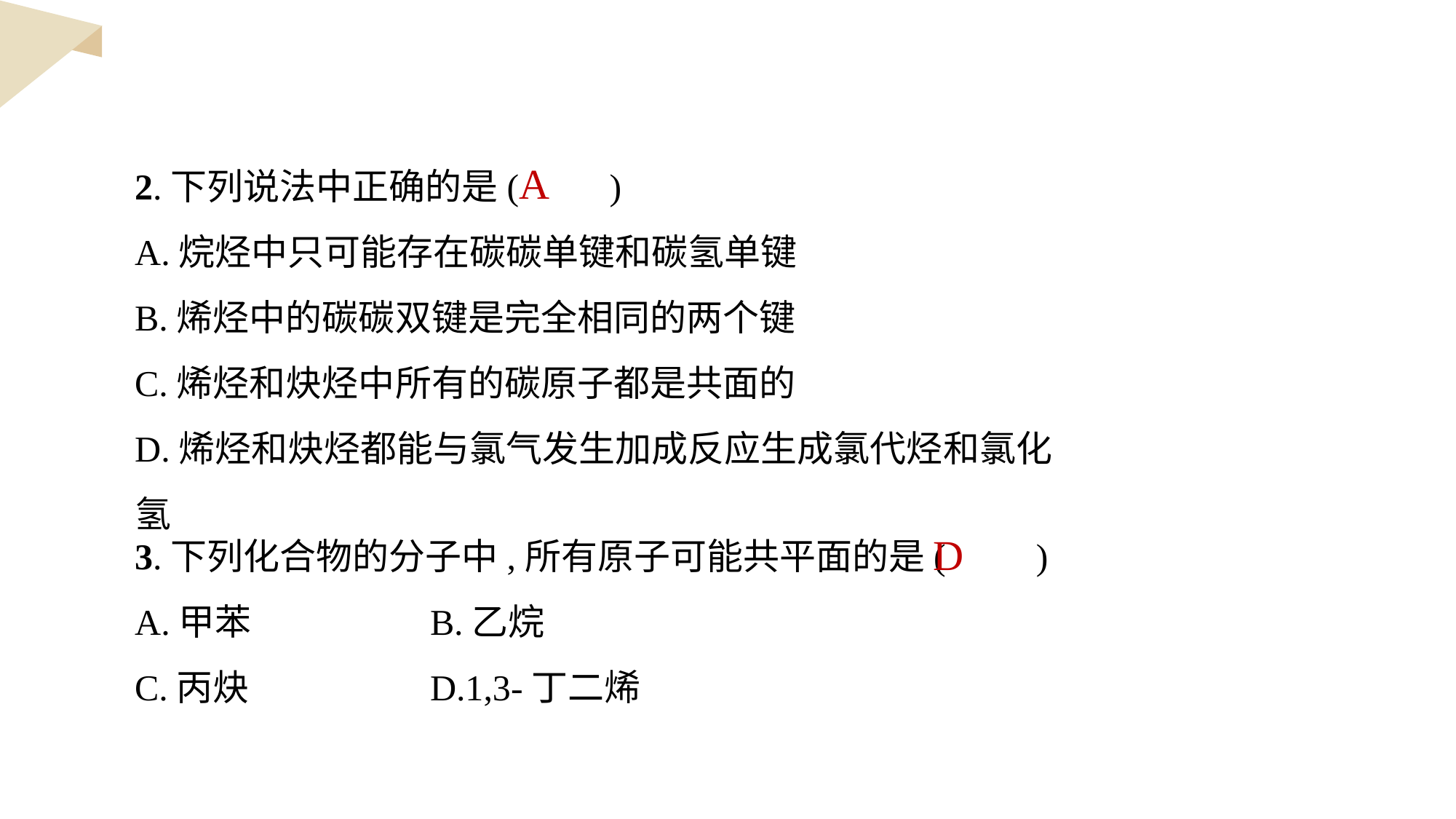

2.下列说法中正确的是(　　)
A.烷烃中只可能存在碳碳单键和碳氢单键
B.烯烃中的碳碳双键是完全相同的两个键
C.烯烃和炔烃中所有的碳原子都是共面的
D.烯烃和炔烃都能与氯气发生加成反应生成氯代烃和氯化氢
A
3.下列化合物的分子中,所有原子可能共平面的是(　　)
A.甲苯	                    B.乙烷
C.丙炔	                    D.1,3-丁二烯
D